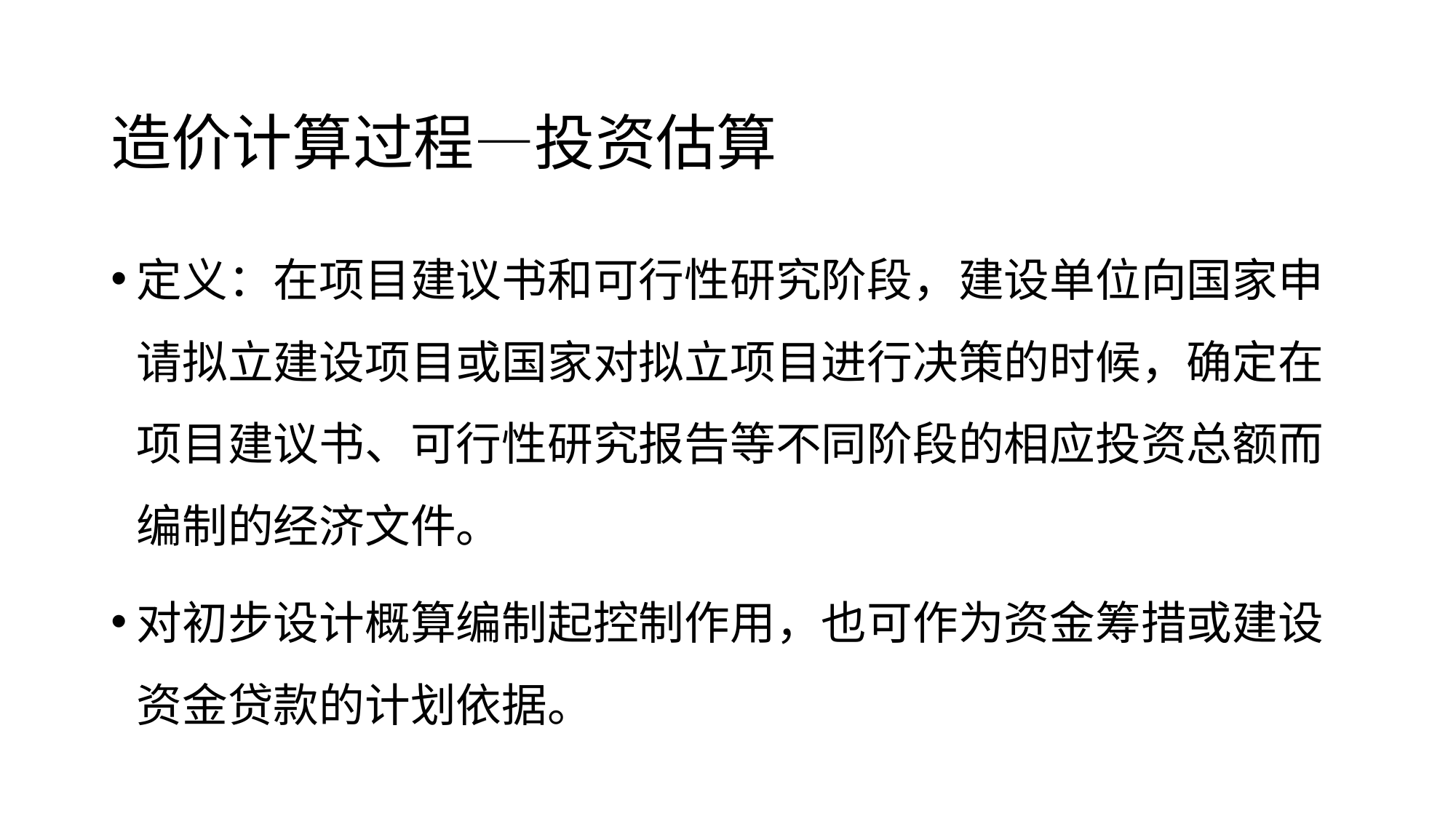

# 造价计算过程—投资估算
定义：在项目建议书和可行性研究阶段，建设单位向国家申请拟立建设项目或国家对拟立项目进行决策的时候，确定在项目建议书、可行性研究报告等不同阶段的相应投资总额而编制的经济文件。
对初步设计概算编制起控制作用，也可作为资金筹措或建设资金贷款的计划依据。